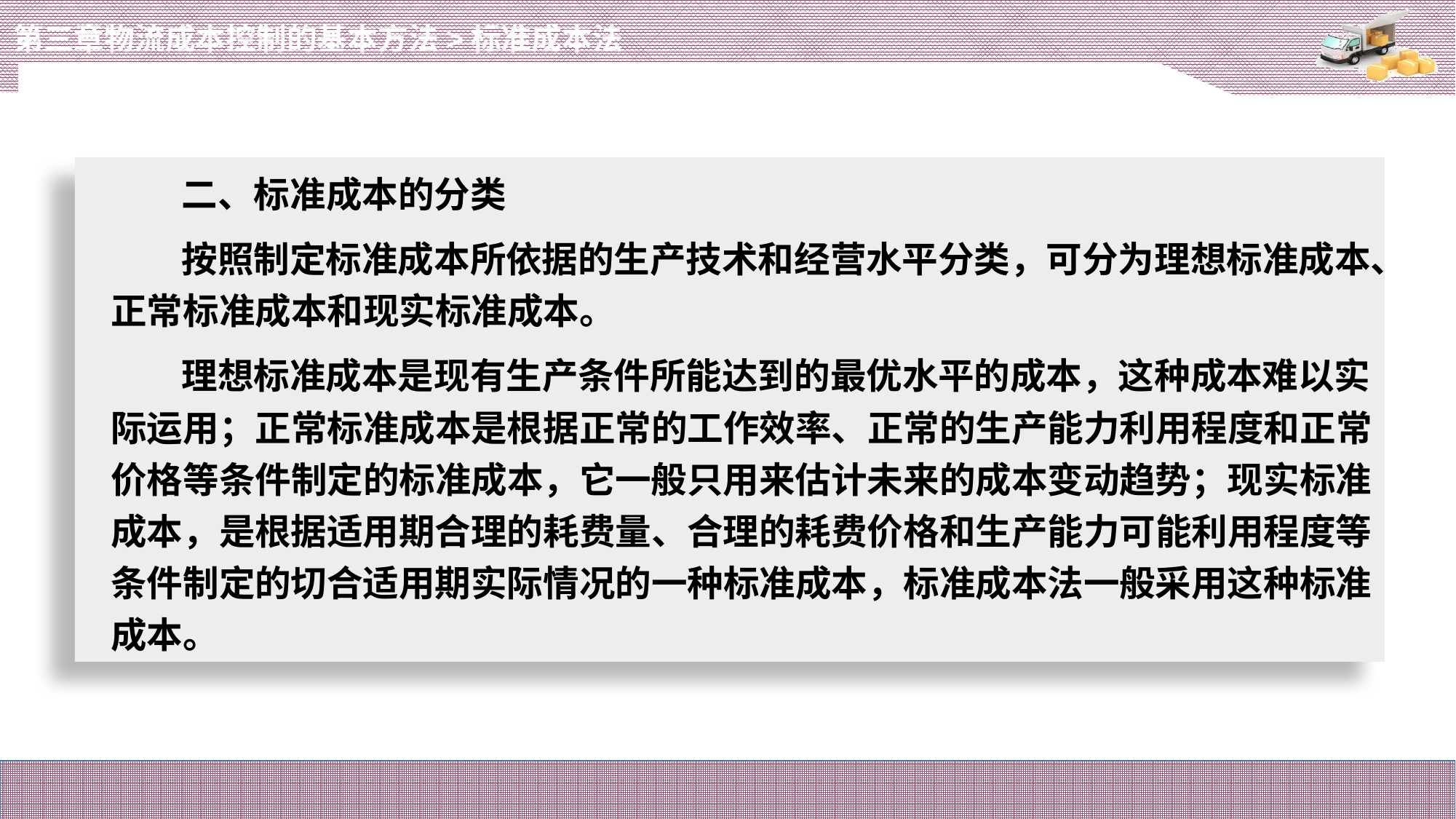

第三章物流成本控制的基本方法>标准成本法
# 二、标准成本的分类
按照制定标准成本所依据的生产技术和经营水平分类，可分为理想标准成本、正常标准成本和现实标准成本。
理想标准成本是现有生产条件所能达到的最优水平的成本，这种成本难以实际运用；正常标准成本是根据正常的工作效率、正常的生产能力利用程度和正常价格等条件制定的标准成本，它一般只用来估计未来的成本变动趋势；现实标准成本，是根据适用期合理的耗费量、合理的耗费价格和生产能力可能利用程度等条件制定的切合适用期实际情况的一种标准成本，标准成本法一般采用这种标准成本。